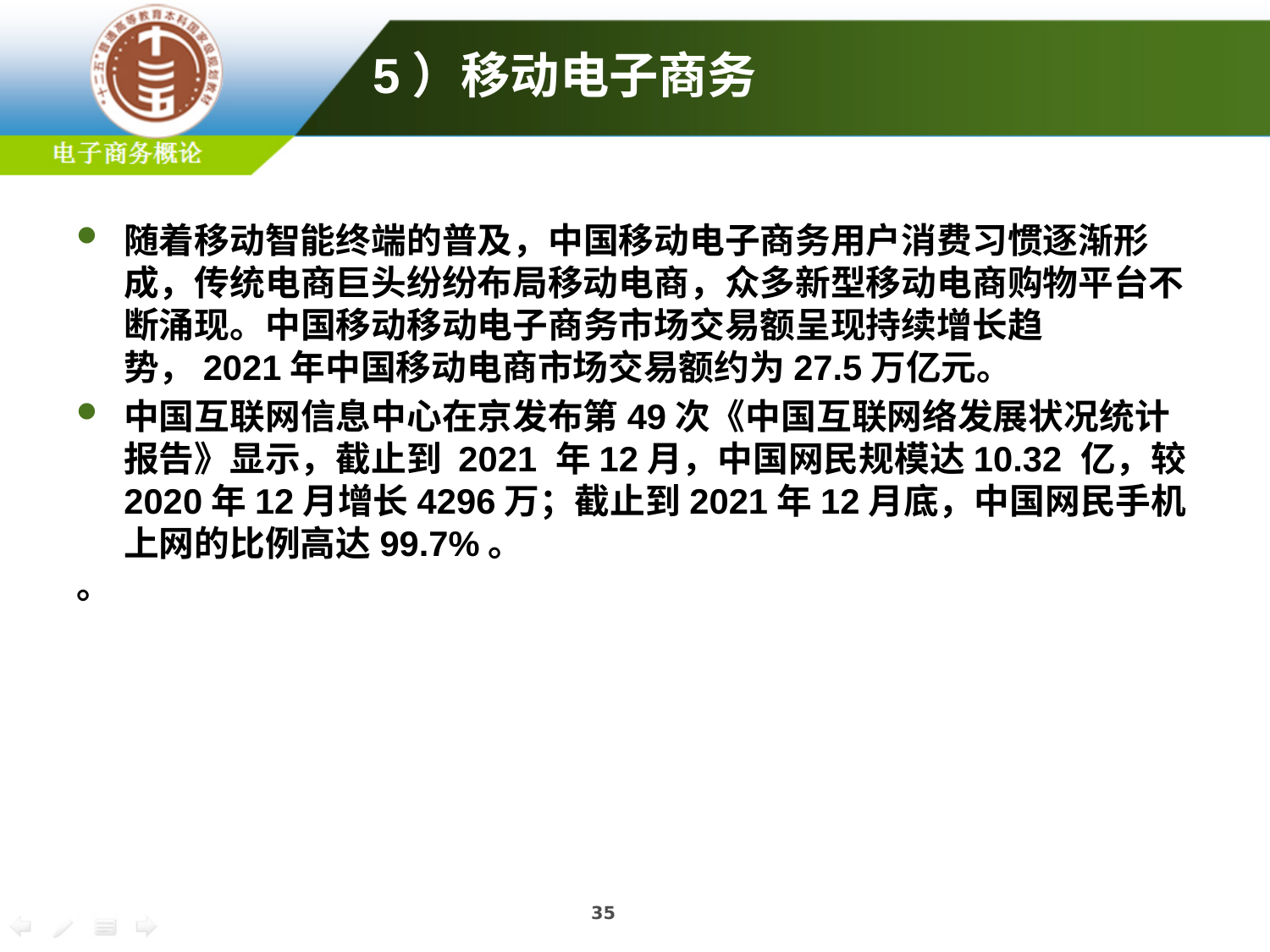

5）移动电子商务
随着移动智能终端的普及，中国移动电子商务用户消费习惯逐渐形成，传统电商巨头纷纷布局移动电商，众多新型移动电商购物平台不断涌现。中国移动移动电子商务市场交易额呈现持续增长趋势，2021年中国移动电商市场交易额约为27.5万亿元。
中国互联网信息中心在京发布第49次《中国互联网络发展状况统计报告》显示，截止到 2021 年12月，中国网民规模达10.32 亿，较2020年12月增长4296万；截止到2021年12月底，中国网民手机上网的比例高达99.7%。
。

35